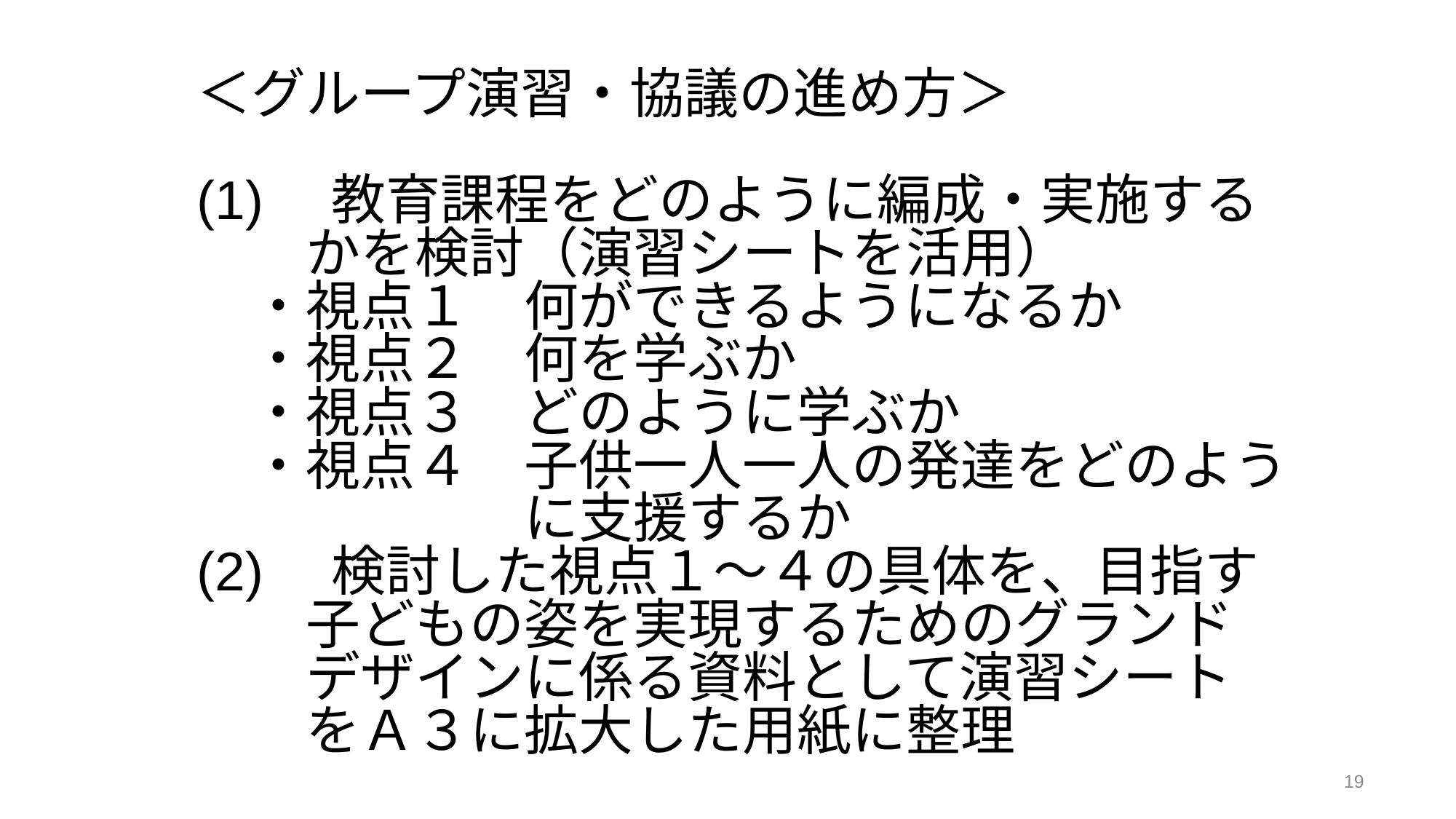

＜グループ演習・協議の進め方＞

(1)　教育課程をどのように編成・実施する
　　かを検討（演習シートを活用）
　・視点１　何ができるようになるか
　・視点２　何を学ぶか
　・視点３　どのように学ぶか
　・視点４　子供一人一人の発達をどのよう
　　　　　　に支援するか
(2)　検討した視点１～４の具体を、目指す
　　子どもの姿を実現するためのグランド
　　デザインに係る資料として演習シート
　　をＡ３に拡大した用紙に整理
19